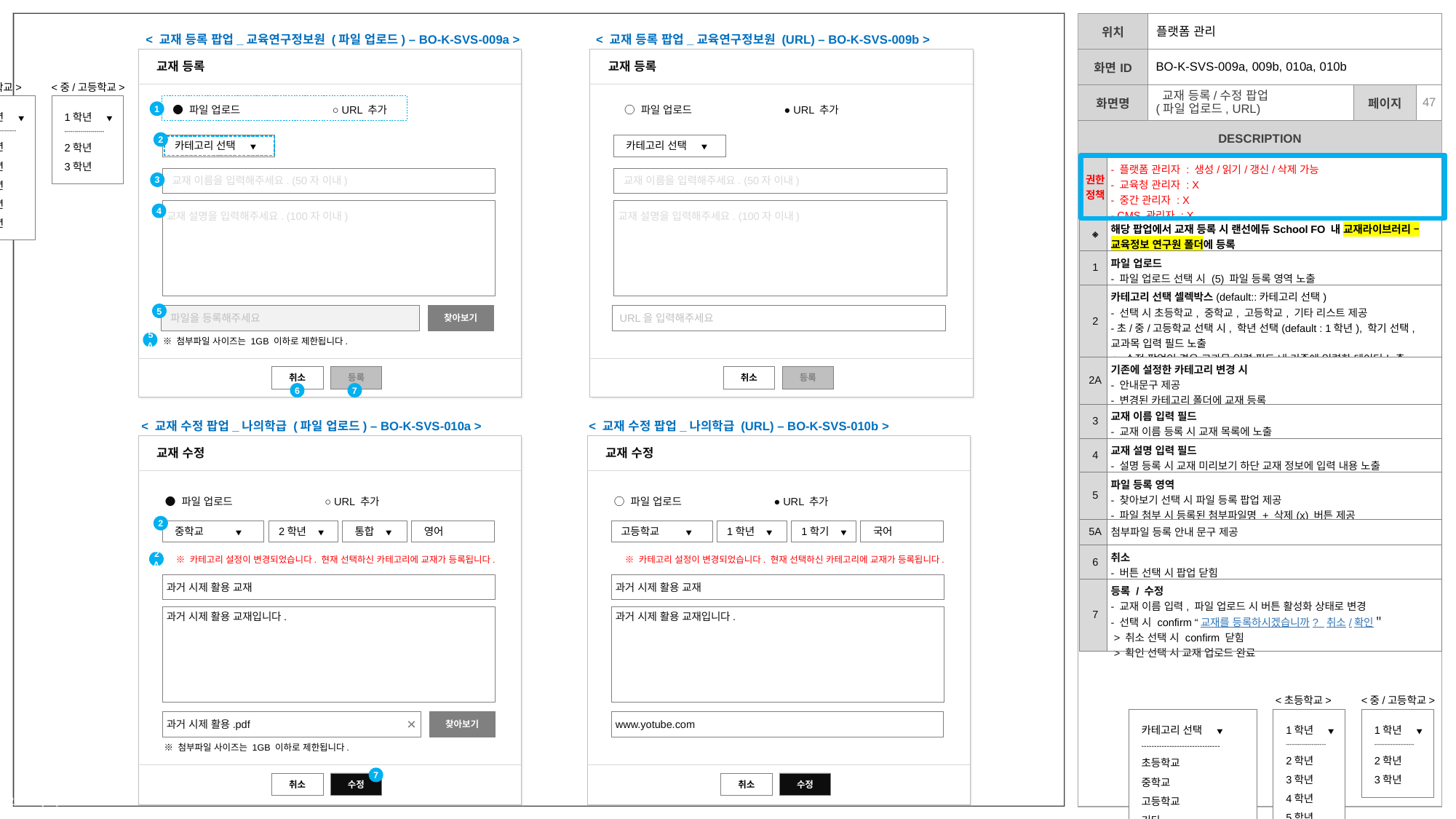

플랫폼 관리
< 교재 등록 팝업_교육연구정보원 (파일 업로드) – BO-K-SVS-009a >
< 교재 등록 팝업_교육연구정보원 (URL) – BO-K-SVS-009b >

BO-K-SVS-009a, 009b, 010a, 010b
교재 등록
교재 등록
<초등학교>
<중/고등학교>
# 교재 등록/수정 팝업 (파일 업로드, URL)
카테고리 선택     ▼
-------------------------------
초등학교
중학교
고등학교
기타
1학년     ▼
--------------------
2학년
3학년
4학년
5학년
6학년

1학년     ▼
--------------------
2학년
3학년

| ● 파일 업로드 | ○ URL 추가 |
| --- | --- |
| ○ 파일 업로드 | ● URL 추가 |
| --- | --- |
1
2
  카테고리 선택     ▼
  카테고리 선택     ▼

| 권한 정책 | - 플랫폼 관리자 : 생성/읽기/갱신/삭제 가능 - 교육청 관리자 : X - 중간 관리자 : X - CMS 관리자 : X |
| --- | --- |
| ※ | 해당 팝업에서 교재 등록 시 랜선에듀School FO 내 교재라이브러리 – 교육정보 연구원 폴더에 등록 |
| 1 | 파일 업로드 - 파일 업로드 선택 시 (5) 파일 등록 영역 노출 |
| 2 | 카테고리 선택 셀렉박스(default::카테고리 선택) - 선택 시 초등학교, 중학교, 고등학교, 기타 리스트 제공 -초/중/고등학교 선택 시, 학년 선택(default : 1학년), 학기 선택, 교과목 입력 필드 노출 > 수정 팝업인 경우 교과목 입력 필드 내 기존에 입력한 데이터 노출 |
| 2A | 기존에 설정한 카테고리 변경 시 - 안내문구 제공 - 변경된 카테고리 폴더에 교재 등록 |
| 3 | 교재 이름 입력 필드 - 교재 이름 등록 시 교재 목록에 노출 |
| 4 | 교재 설명 입력 필드 - 설명 등록 시 교재 미리보기 하단 교재 정보에 입력 내용 노출 |
| 5 | 파일 등록 영역 - 찾아보기 선택 시 파일 등록 팝업 제공 - 파일 첨부 시 등록된 첨부파일명 + 삭제(x) 버튼 제공 |
| 5A | 첨부파일 등록 안내 문구 제공 |
| 6 | 취소 - 버튼 선택 시 팝업 닫힘 |
| 7 | 등록 / 수정 - 교재 이름 입력, 파일 업로드 시 버튼 활성화 상태로 변경 - 선택 시 confirm “교재를 등록하시겠습니까? 취소/확인＂ > 취소 선택 시 confirm 닫힘 > 확인 선택 시 교재 업로드 완료 |
 교재 이름을 입력해주세요. (50자 이내)
 교재 이름을 입력해주세요. (50자 이내)
3
교재 설명을 입력해주세요. (100자 이내)

교재 설명을 입력해주세요. (100자 이내)

4
5
 파일을 등록해주세요
찾아보기
 URL을 입력해주세요
5A
※ 첨부파일 사이즈는 1GB 이하로 제한됩니다.
취소
등록
취소
등록
6
7
초등학교       ▼
---------------------------
초등학교
중학교
고등학교
기타
< 교재 수정 팝업_나의학급 (파일 업로드) – BO-K-SVS-010a >
< 교재 수정 팝업_나의학급 (URL) – BO-K-SVS-010b >
초등학교
중학교
고등학교

교재 수정
교재 수정
| ● 파일 업로드 | ○ URL 추가 |
| --- | --- |
| ○ 파일 업로드 | ● URL 추가 |
| --- | --- |
2
  중학교           ▼
  2학년    ▼
  통합    ▼
  영어
 고등학교         ▼
  1학년    ▼
  1학기    ▼
  국어
2A
※ 카테고리 설정이 변경되었습니다. 현재 선택하신 카테고리에 교재가 등록됩니다.
※ 카테고리 설정이 변경되었습니다. 현재 선택하신 카테고리에 교재가 등록됩니다.
1학년           ▼
---------------------------
1학년
2학년
…
과거 시제 활용 교재
과거 시제 활용 교재
과거 시제 활용 교재입니다.

과거 시제 활용 교재입니다.

2학년
학기 선택      ▼
---------------------------
통합
1학기
2학기
<초등학교>
<중/고등학교>
1학년     ▼
--------------------
2학년
3학년
4학년
5학년
6학년

1학년     ▼
--------------------
2학년
3학년
카테고리 선택     ▼
-------------------------------
초등학교
중학교
고등학교
기타
과거 시제 활용.pdf
찾아보기
www.yotube.com

※ 첨부파일 사이즈는 1GB 이하로 제한됩니다.
1학기
7
취소
수정
취소
수정
2/16 추가